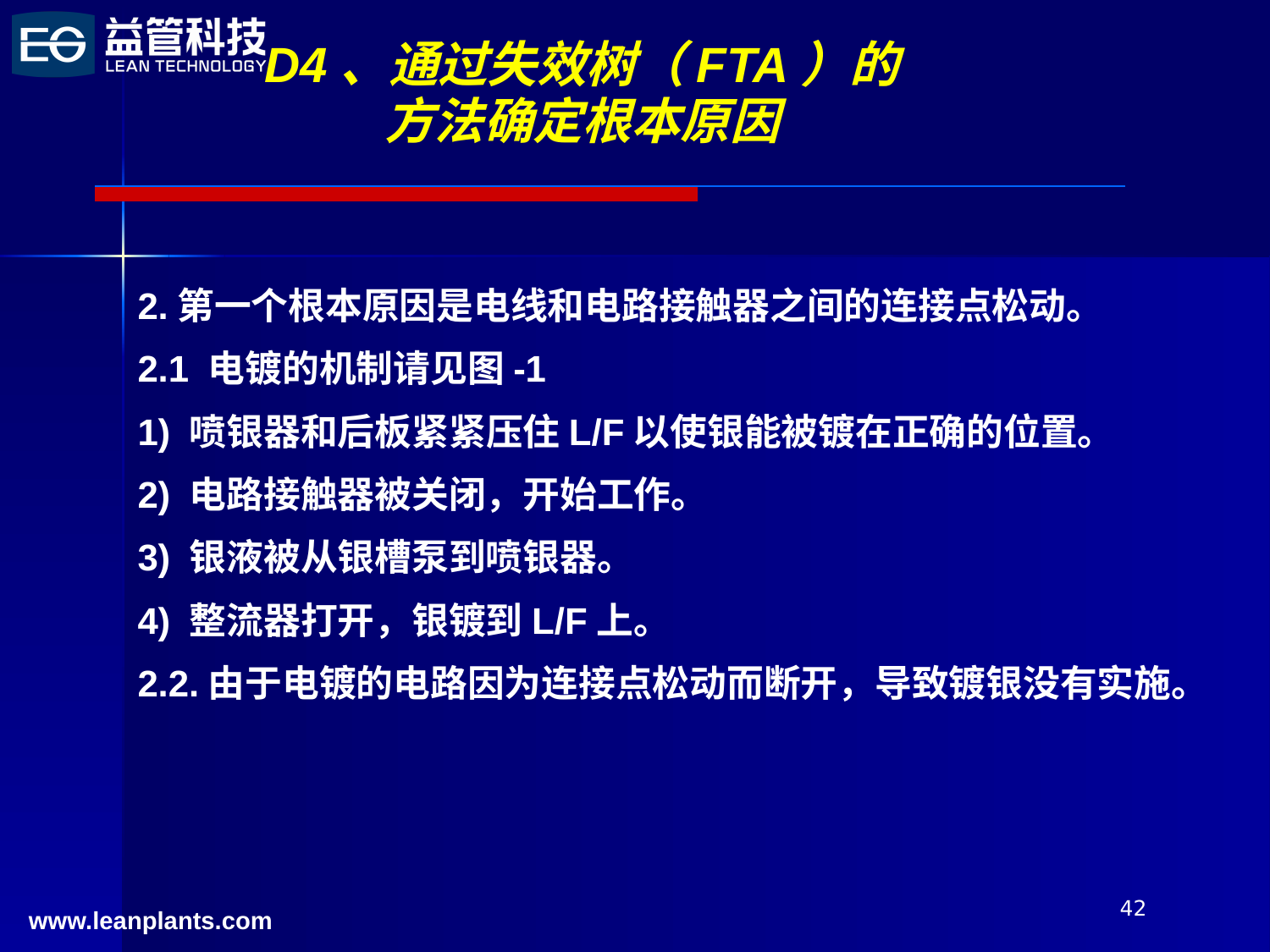

D4、通过失效树（FTA）的
方法确定根本原因
2.第一个根本原因是电线和电路接触器之间的连接点松动。
2.1 电镀的机制请见图-1
1) 喷银器和后板紧紧压住L/F以使银能被镀在正确的位置。
2) 电路接触器被关闭，开始工作。
3) 银液被从银槽泵到喷银器。
4) 整流器打开，银镀到L/F上。
2.2.由于电镀的电路因为连接点松动而断开，导致镀银没有实施。

42